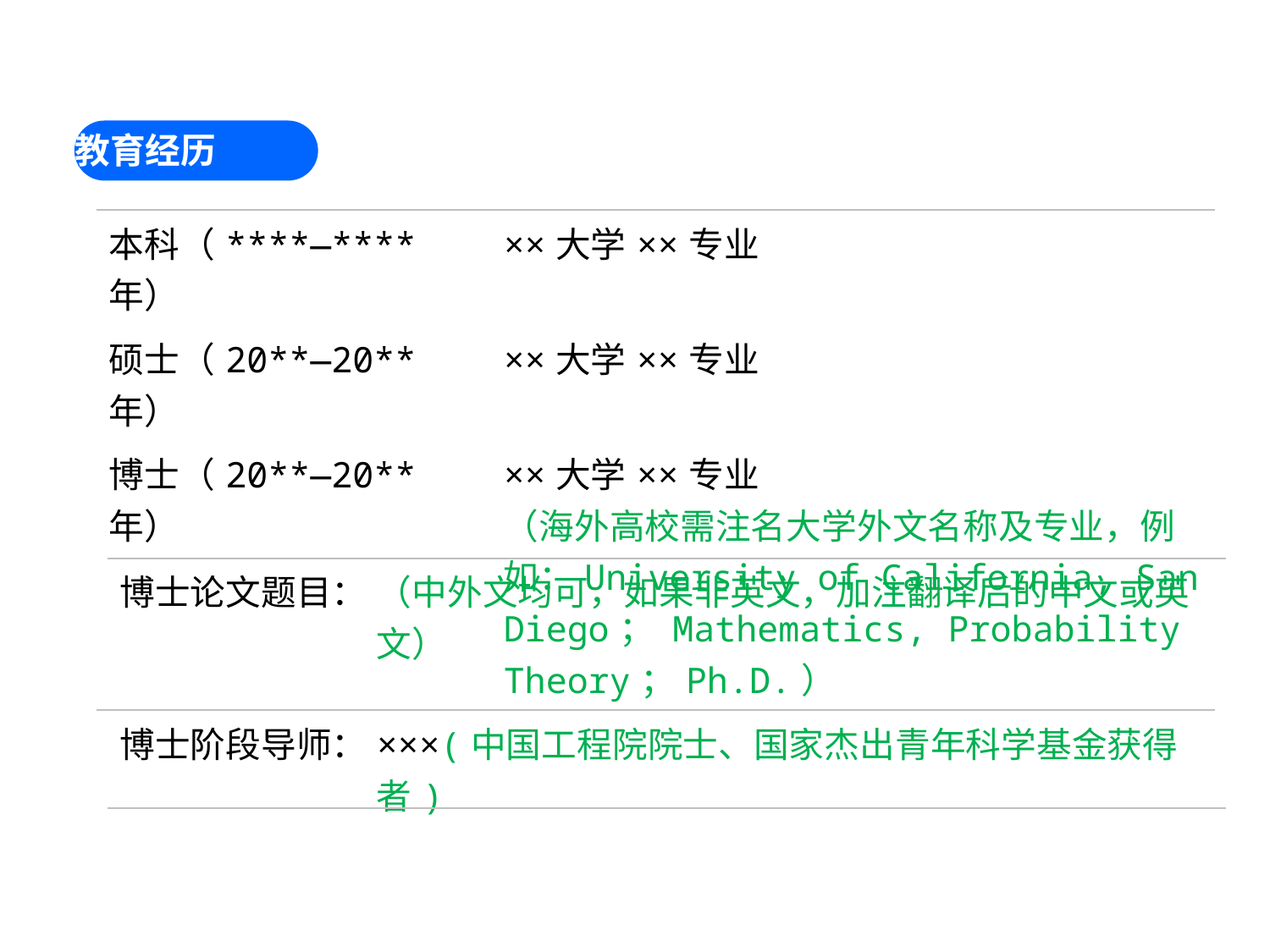

教育经历
| 本科（\*\*\*\*—\*\*\*\*年） | ××大学××专业 |
| --- | --- |
| 硕士（20\*\*—20\*\*年） | ××大学××专业 |
| 博士（20\*\*—20\*\*年） | ××大学××专业 （海外高校需注名大学外文名称及专业，例如：University of California, San Diego； Mathematics, Probability Theory；Ph.D.） |
| 博士论文题目： | （中外文均可，如果非英文，加注翻译后的中文或英文） |
| --- | --- |
|  |  |
| 博士阶段导师： | ×××(中国工程院院士、国家杰出青年科学基金获得者) |